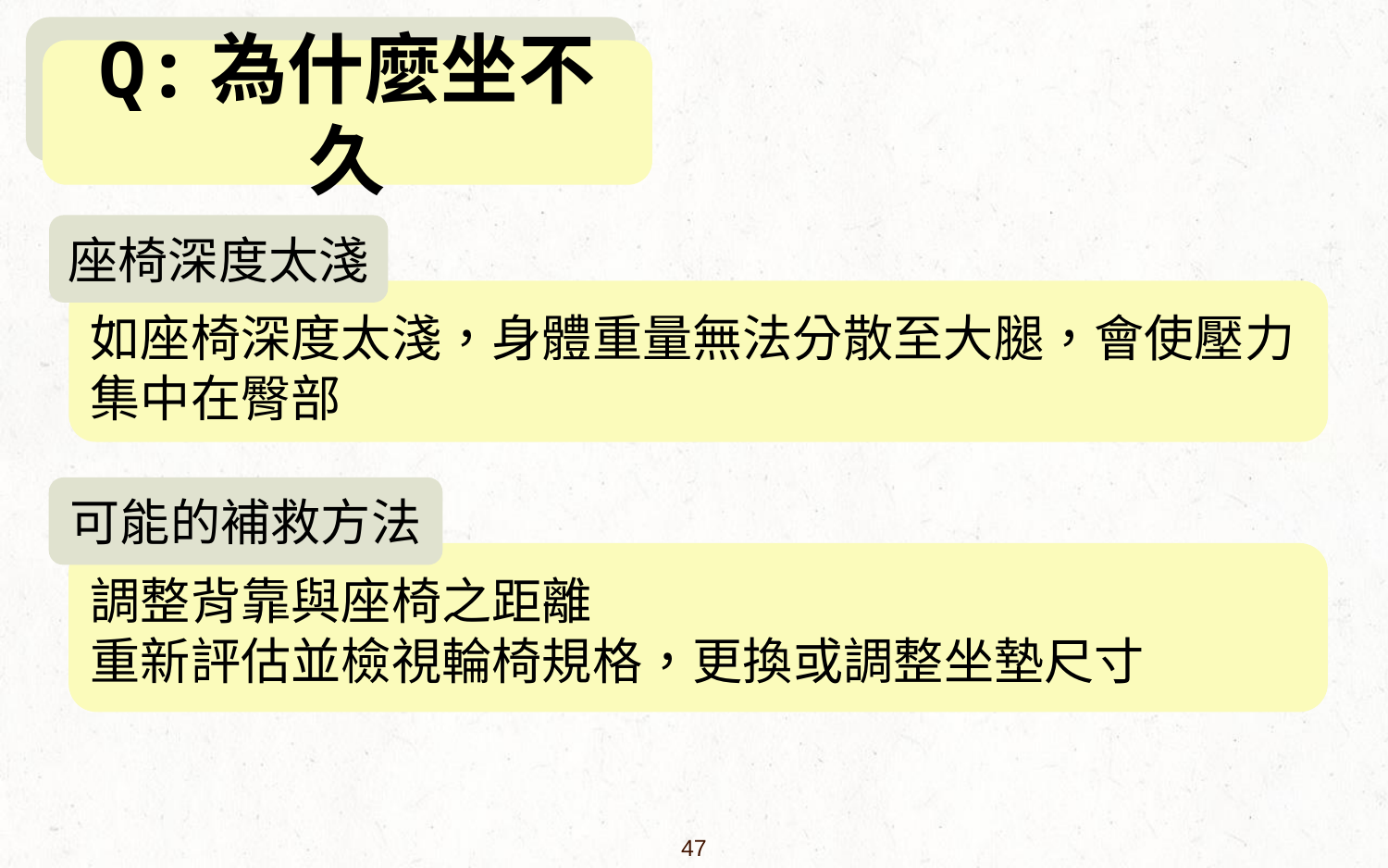

Q:為什麼坐得
Q:為什麼坐不久
座椅深度太淺

如座椅深度太淺，身體重量無法分散至大腿，會使壓力集中在臀部
可能的補救方法

調整背靠與座椅之距離
重新評估並檢視輪椅規格，更換或調整坐墊尺寸

47